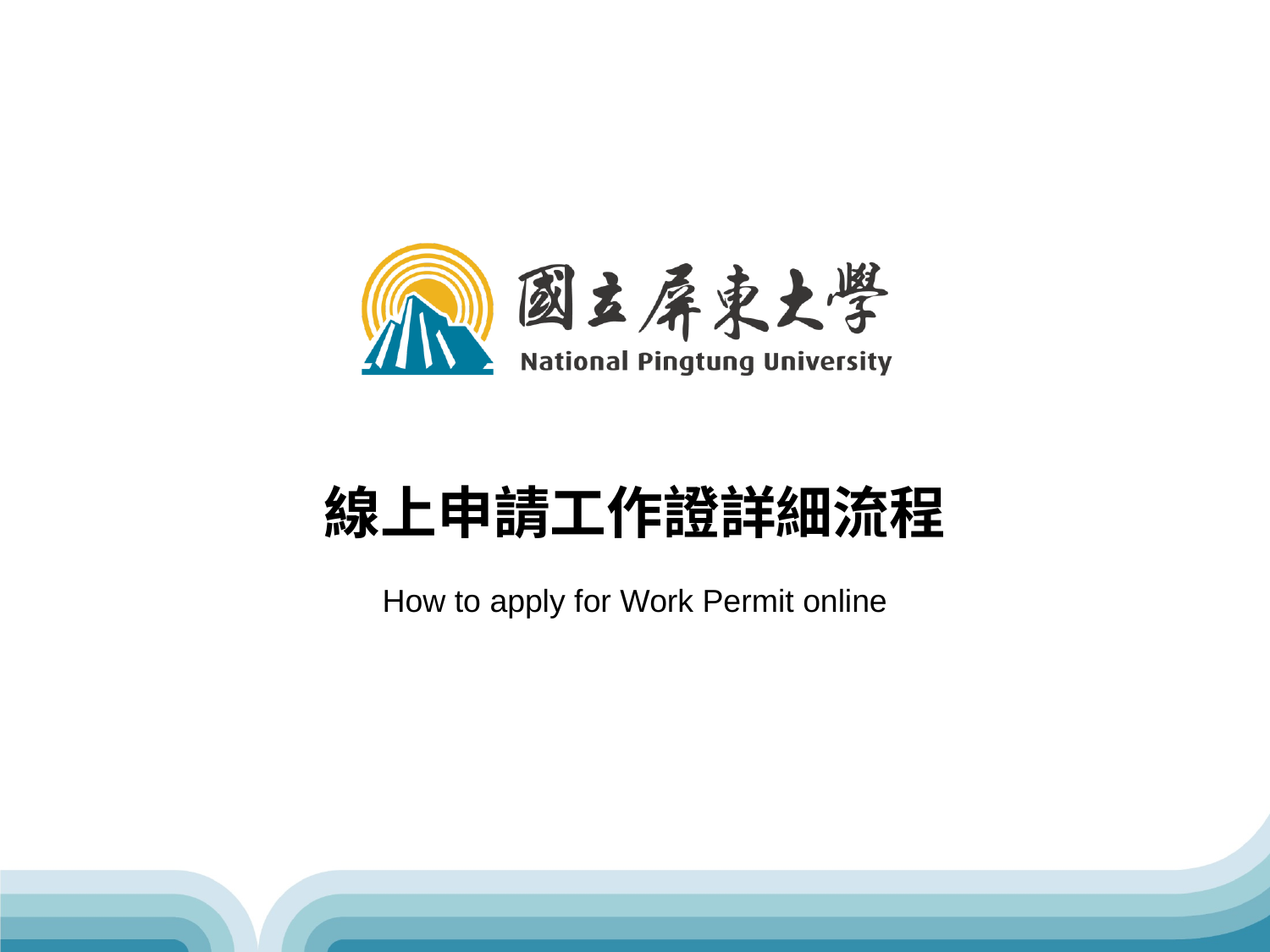

# 線上申請工作證詳細流程
How to apply for Work Permit online